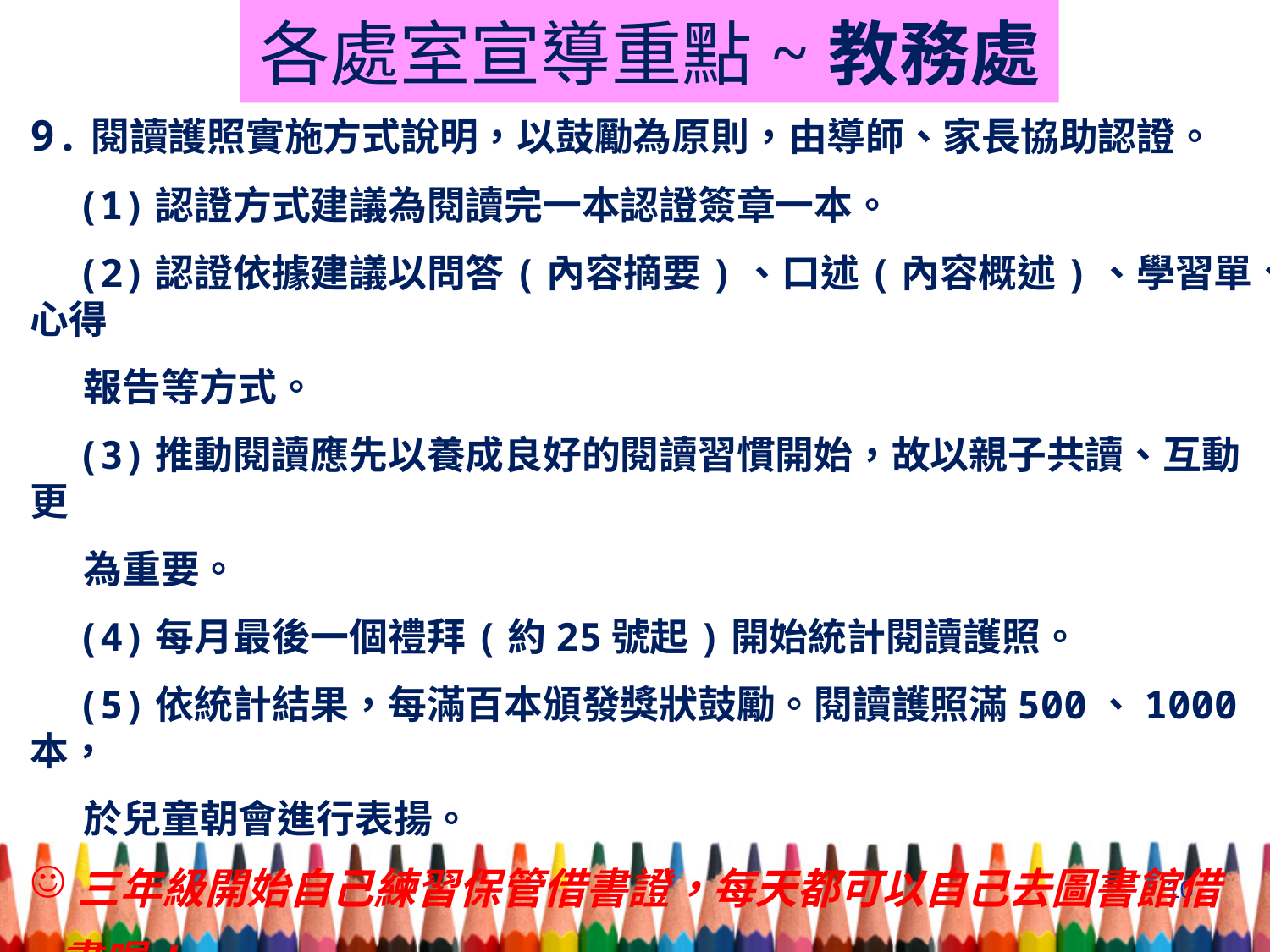

# 各處室宣導重點~教務處
9.閱讀護照實施方式說明，以鼓勵為原則，由導師、家長協助認證。
  (1)認證方式建議為閱讀完一本認證簽章一本。
  (2)認證依據建議以問答(內容摘要)、口述(內容概述)、學習單、心得
     報告等方式。
  (3)推動閱讀應先以養成良好的閱讀習慣開始，故以親子共讀、互動更
     為重要。
  (4)每月最後一個禮拜(約25號起)開始統計閱讀護照。
  (5)依統計結果，每滿百本頒發獎狀鼓勵。閱讀護照滿500、1000本，
     於兒童朝會進行表揚。
三年級開始自己練習保管借書證，每天都可以自己去圖書館借
  書喔!
10